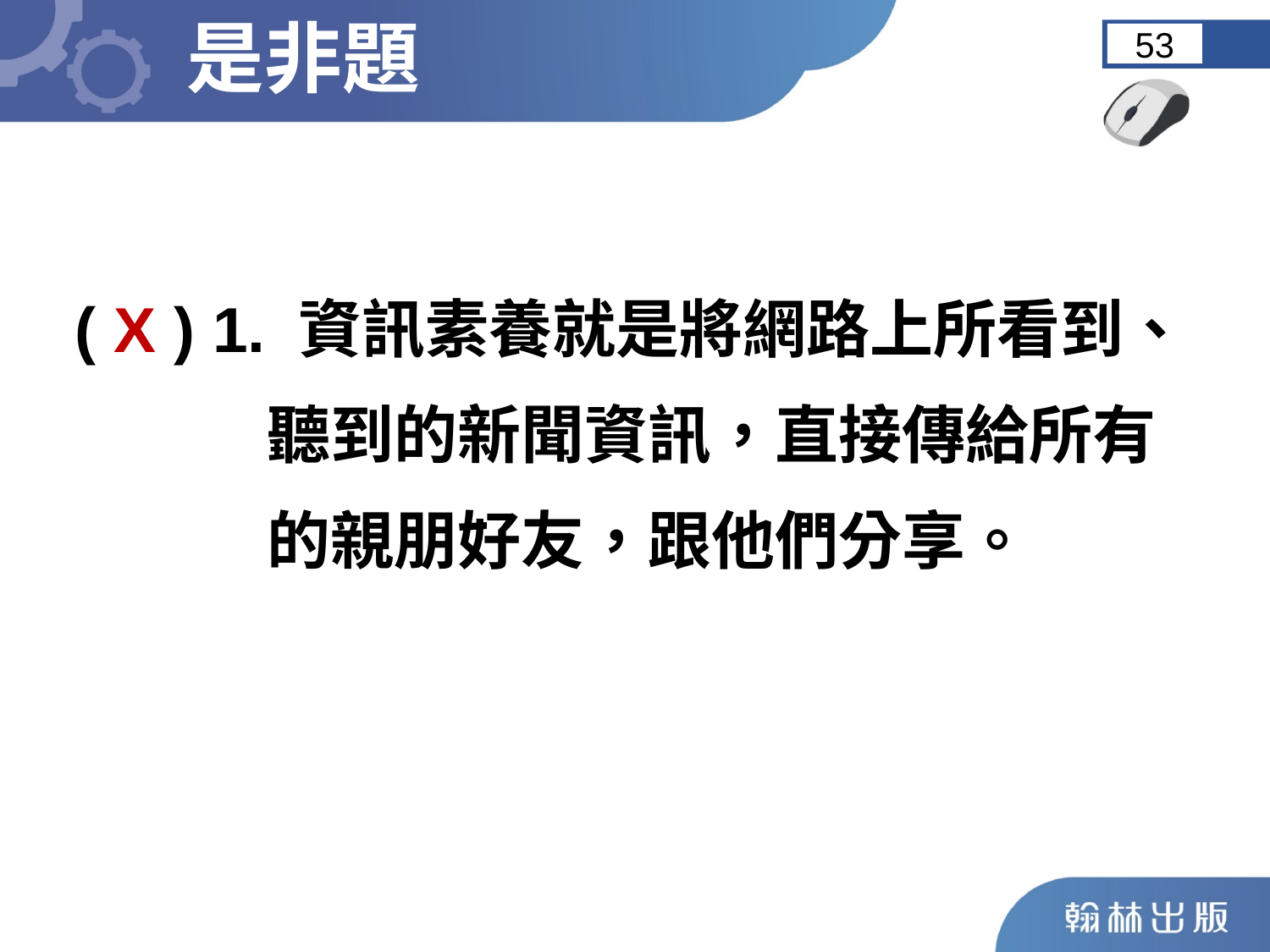

是非題

53
	( X ) 1. 資訊素養就是將網路上所看到、
              聽到的新聞資訊，直接傳給所有
              的親朋好友，跟他們分享。